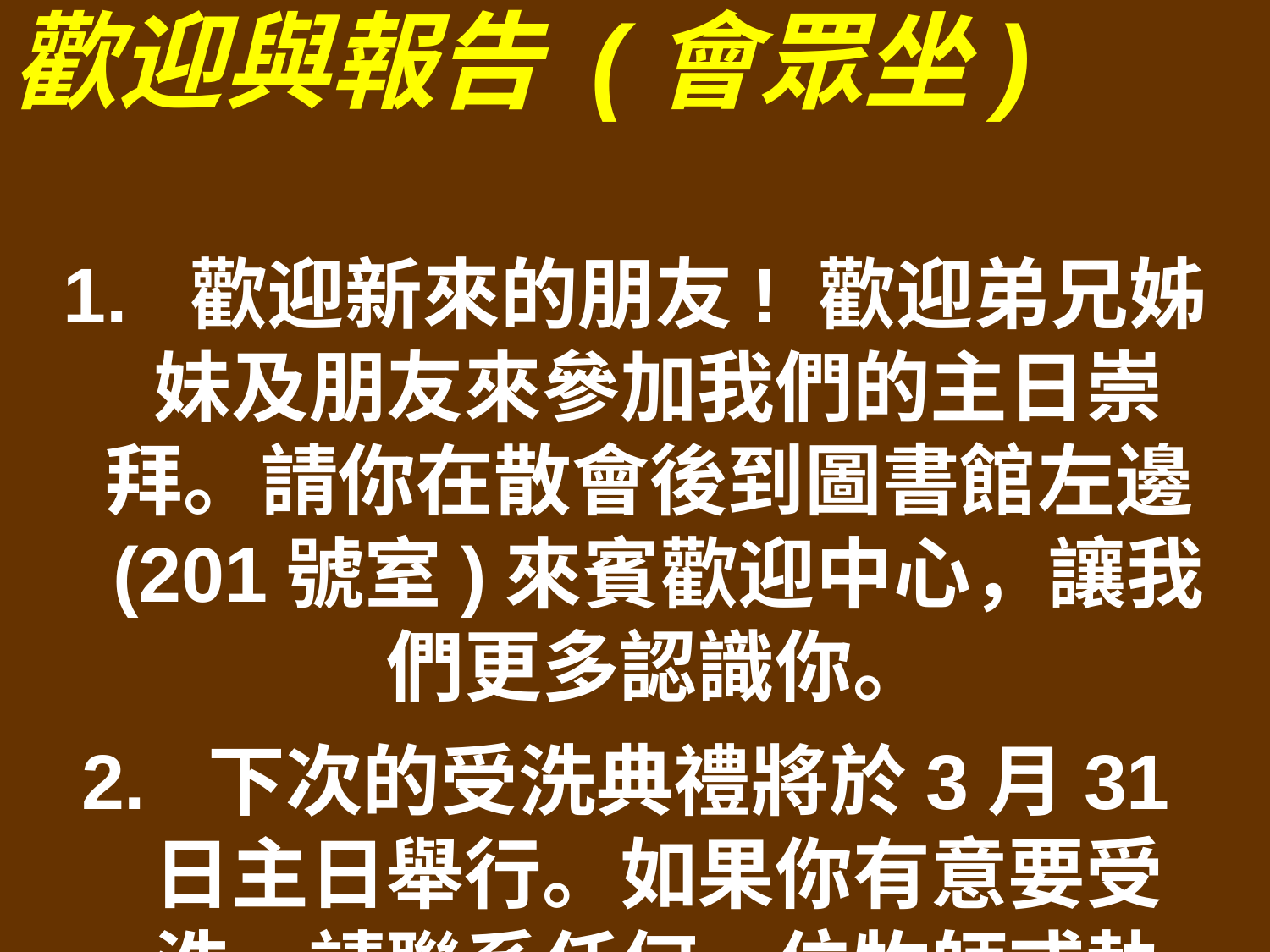

歡迎與報告 (會眾坐)

1.  歡迎新來的朋友! 歡迎弟兄姊妹及朋友來參加我們的主日崇拜。請你在散會後到圖書館左邊(201號室)來賓歡迎中心，讓我們更多認識你。
2.  下次的受洗典禮將於3月31日主日舉行。如果你有意要受 洗，請聯系任何一位牧師或執事。
3.  3月29日晚上7:30在母堂舉行受難日崇拜。